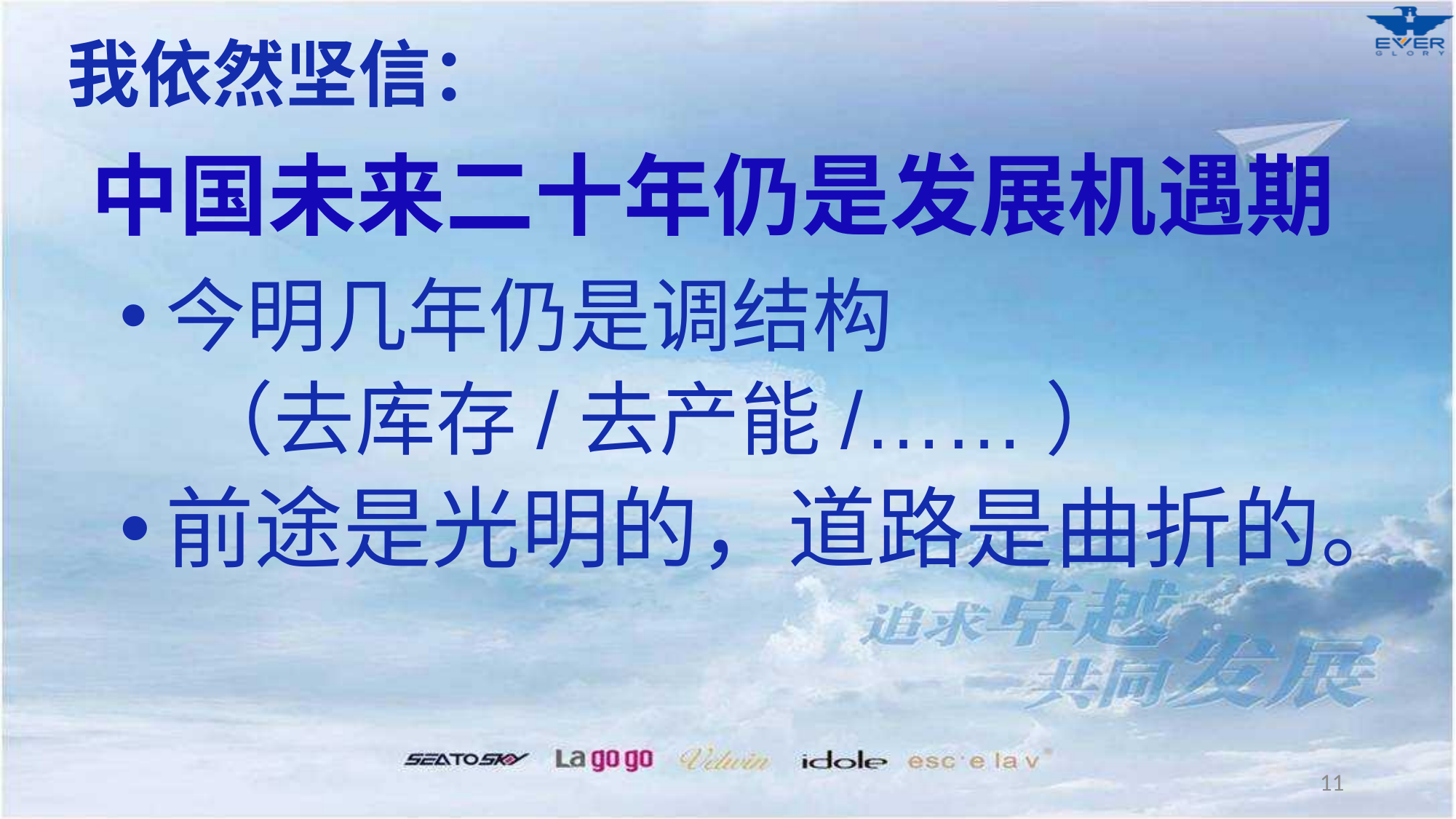

我依然坚信：
中国未来二十年仍是发展机遇期
今明几年仍是调结构
   （去库存/去产能/……）
前途是光明的，道路是曲折的。

11